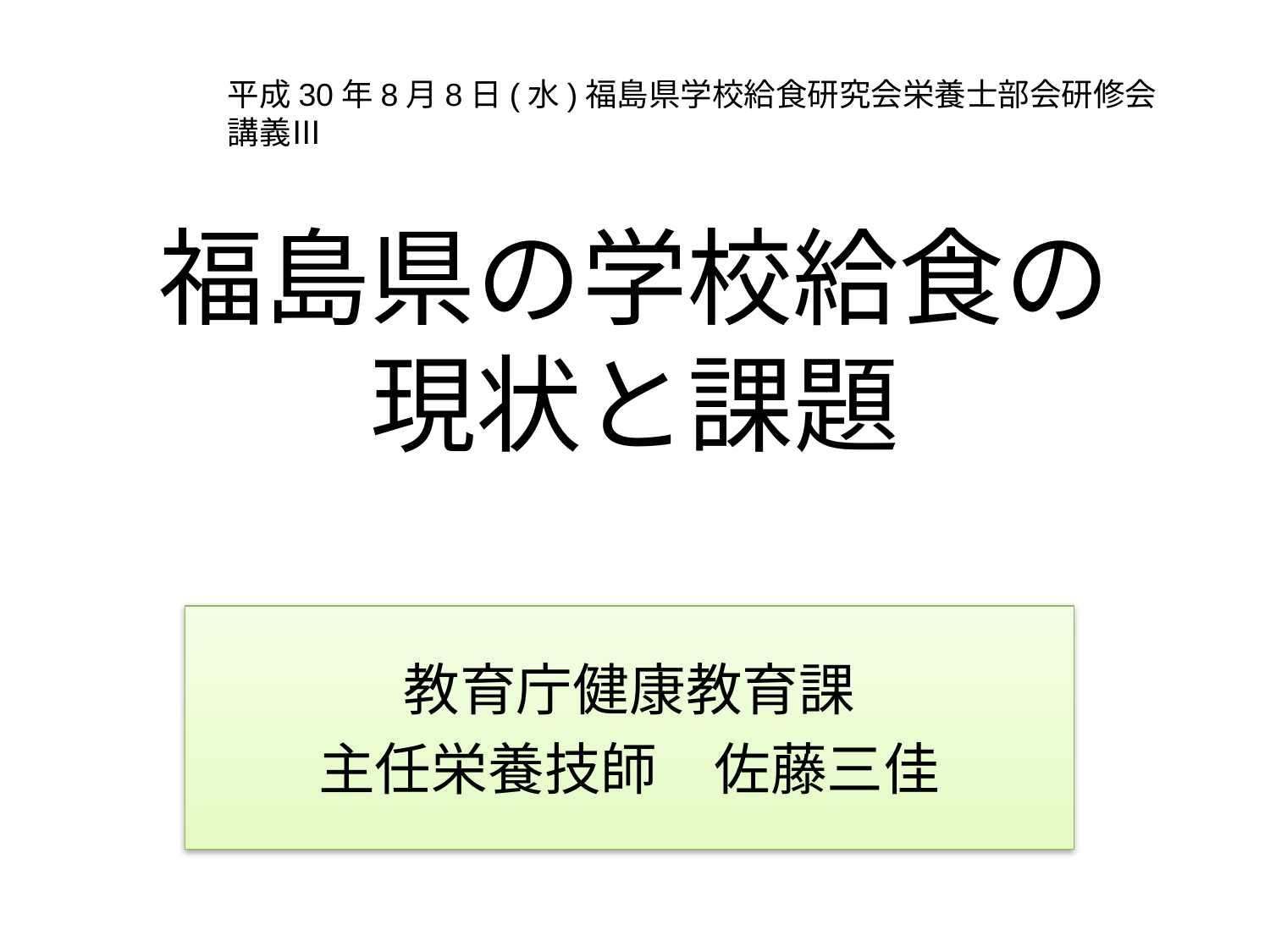

平成30年8月8日(水)福島県学校給食研究会栄養士部会研修会講義Ⅲ
# 福島県の学校給食の現状と課題
教育庁健康教育課
主任栄養技師　佐藤三佳